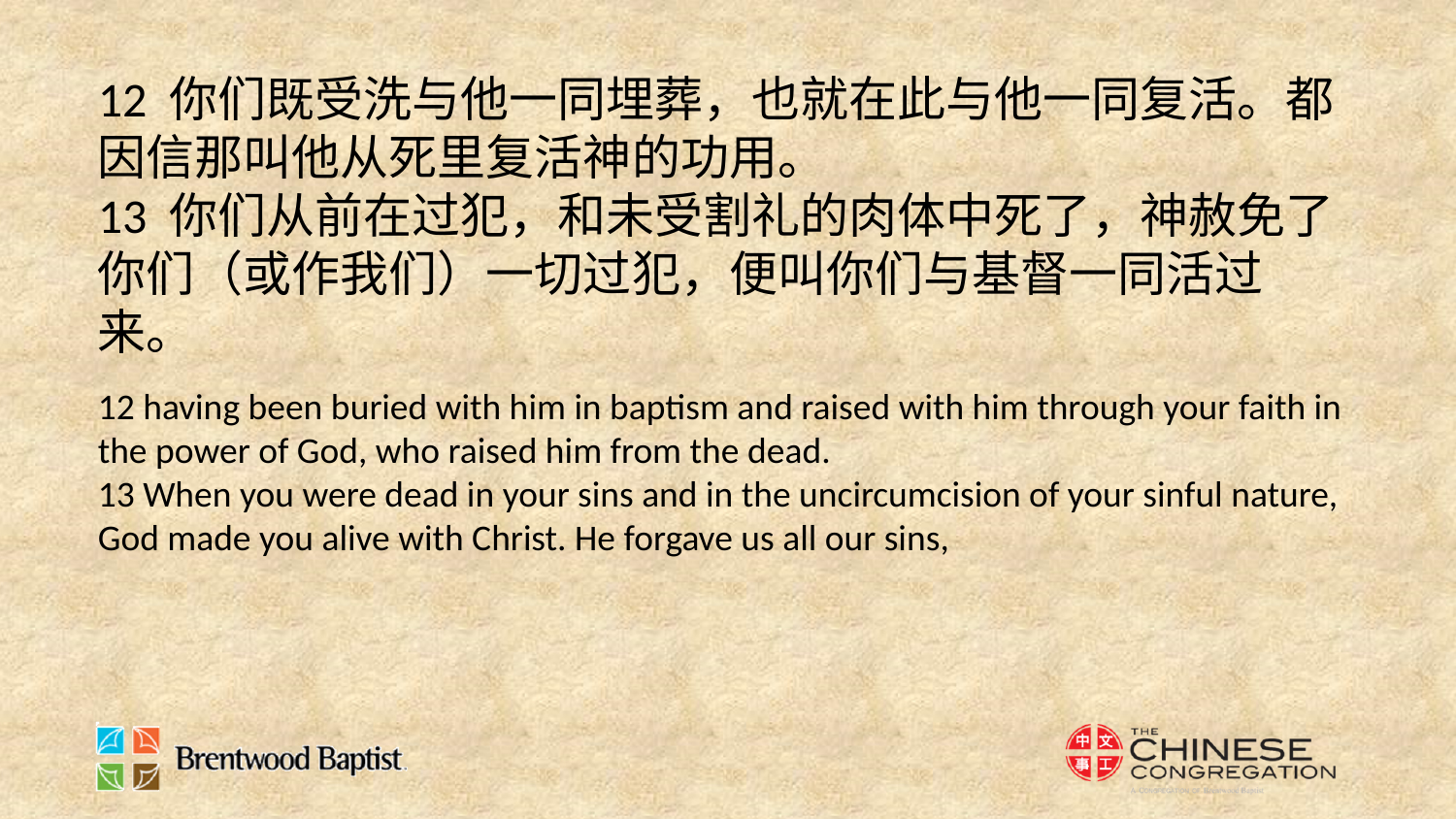

12 你们既受洗与他一同埋葬，也就在此与他一同复活。都因信那叫他从死里复活神的功用。
13 你们从前在过犯，和未受割礼的肉体中死了，神赦免了你们（或作我们）一切过犯，便叫你们与基督一同活过来。

12 having been buried with him in baptism and raised with him through your faith in the power of God, who raised him from the dead.
13 When you were dead in your sins and in the uncircumcision of your sinful nature, God made you alive with Christ. He forgave us all our sins,